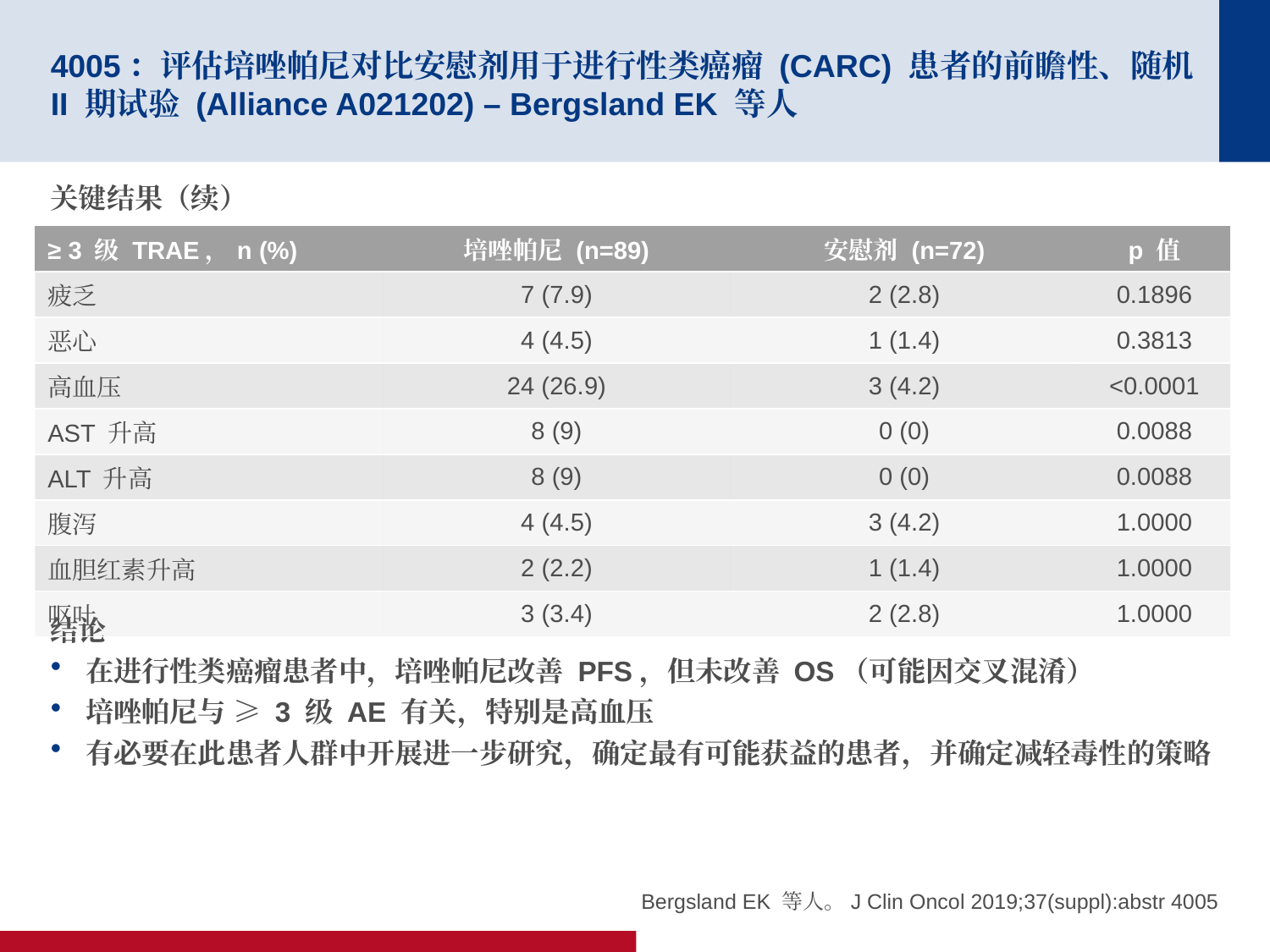

# 4005：评估培唑帕尼对比安慰剂用于进行性类癌瘤 (CARC) 患者的前瞻性、随机 II 期试验 (Alliance A021202) – Bergsland EK 等人
关键结果（续）
结论
在进行性类癌瘤患者中，培唑帕尼改善 PFS，但未改善 OS（可能因交叉混淆）
培唑帕尼与 ≥ 3 级 AE 有关，特别是高血压
有必要在此患者人群中开展进一步研究，确定最有可能获益的患者，并确定减轻毒性的策略
| ≥ 3 级 TRAE，n (%) | 培唑帕尼 (n=89) | 安慰剂 (n=72) | p 值 |
| --- | --- | --- | --- |
| 疲乏 | 7 (7.9) | 2 (2.8) | 0.1896 |
| 恶心 | 4 (4.5) | 1 (1.4) | 0.3813 |
| 高血压 | 24 (26.9) | 3 (4.2) | <0.0001 |
| AST 升高 | 8 (9) | 0 (0) | 0.0088 |
| ALT 升高 | 8 (9) | 0 (0) | 0.0088 |
| 腹泻 | 4 (4.5) | 3 (4.2) | 1.0000 |
| 血胆红素升高 | 2 (2.2) | 1 (1.4) | 1.0000 |
| 呕吐 | 3 (3.4) | 2 (2.8) | 1.0000 |
Bergsland EK 等人。J Clin Oncol 2019;37(suppl):abstr 4005